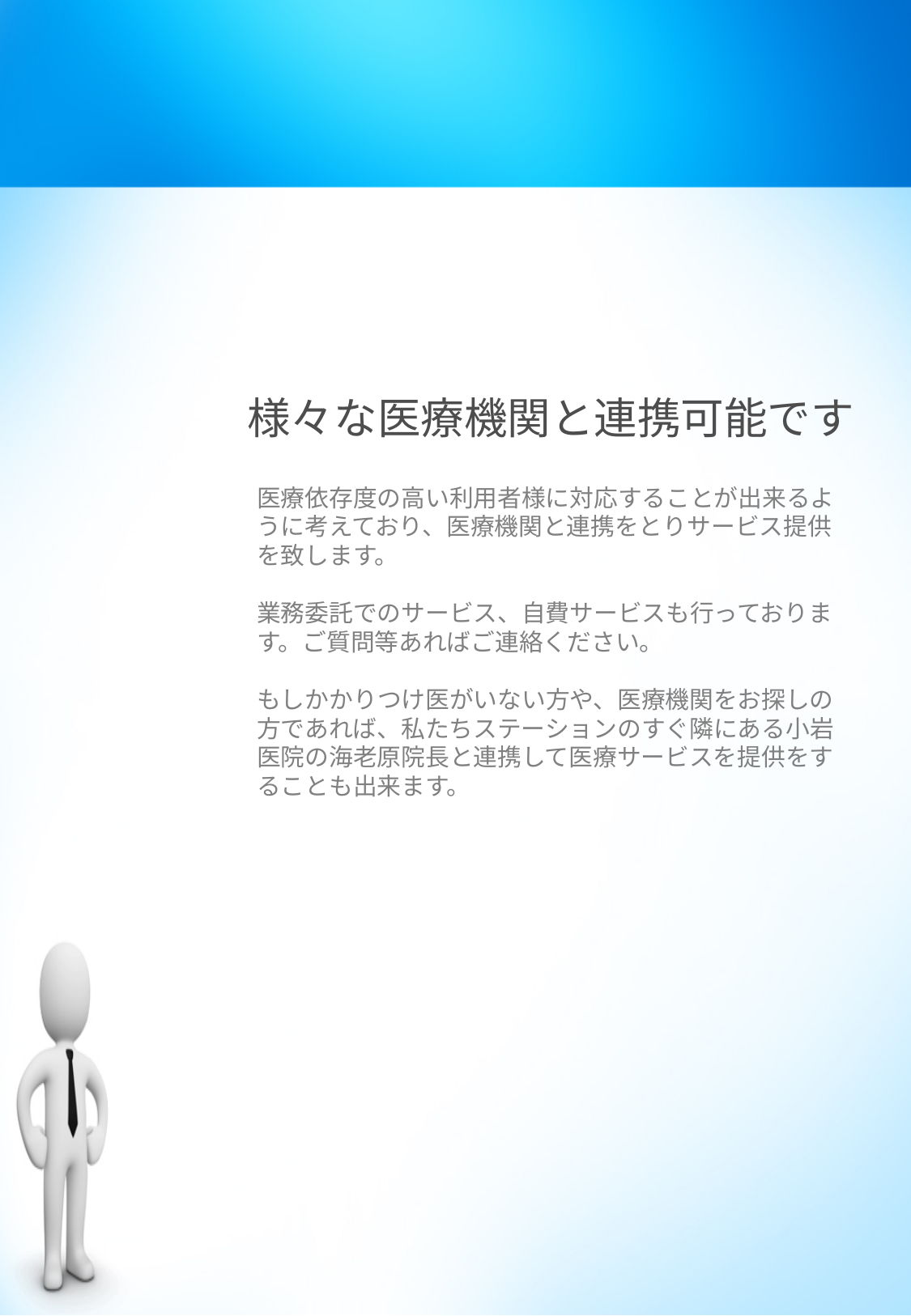

# 様々な医療機関と連携可能です
医療依存度の高い利用者様に対応することが出来るように考えており、医療機関と連携をとりサービス提供を致します。

業務委託でのサービス、自費サービスも行っております。ご質問等あればご連絡ください。

もしかかりつけ医がいない方や、医療機関をお探しの方であれば、私たちステーションのすぐ隣にある小岩医院の海老原院長と連携して医療サービスを提供をすることも出来ます。